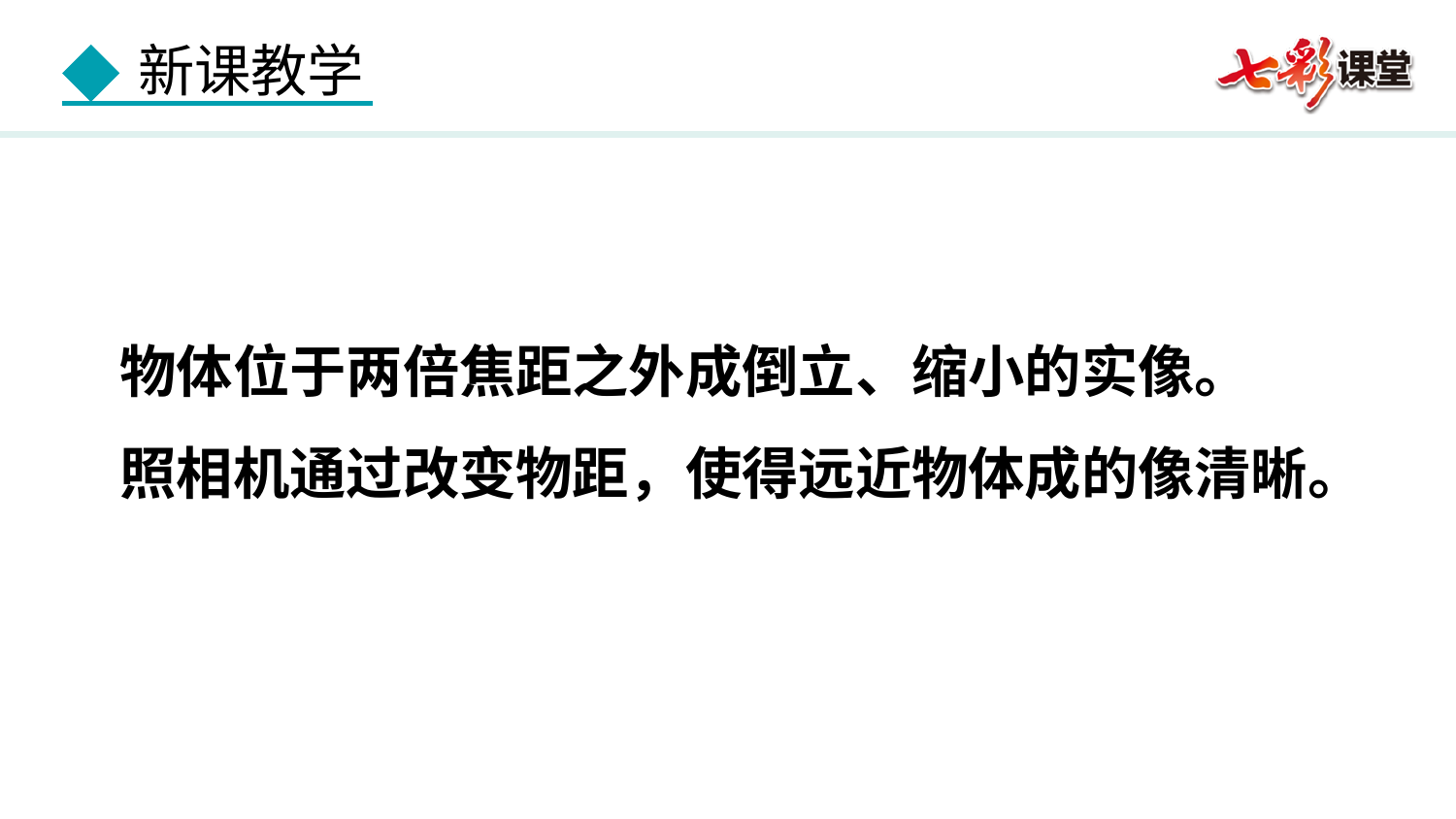

物体位于两倍焦距之外成倒立、缩小的实像。
照相机通过改变物距，使得远近物体成的像清晰。